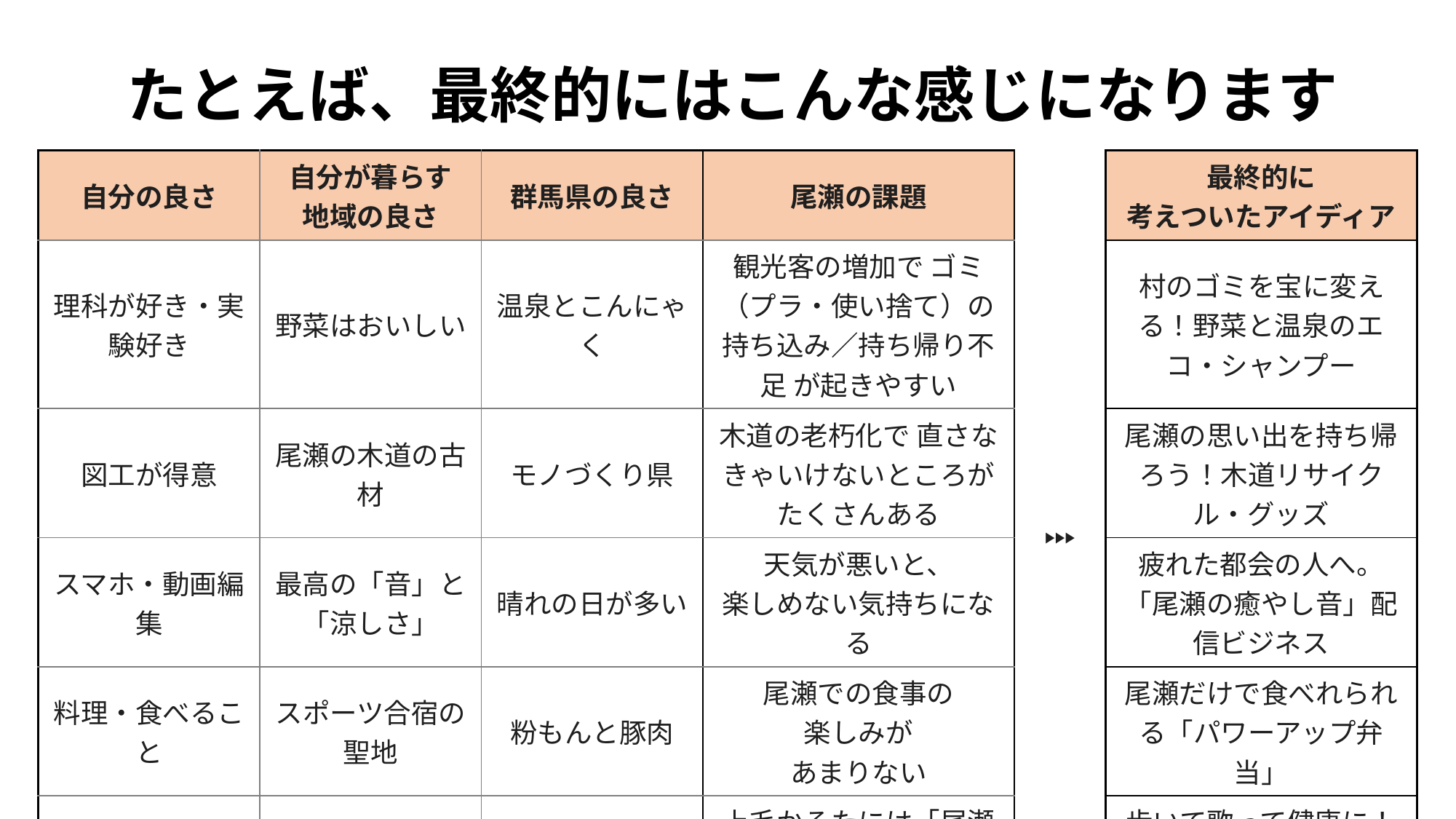

たとえば、最終的にはこんな感じになります
| 自分の良さ | 自分が暮らす 地域の良さ | 群馬県の良さ | 尾瀬の課題 | ▶▶▶ | 最終的に 考えついたアイディア |
| --- | --- | --- | --- | --- | --- |
| 理科が好き・実験好き | 野菜はおいしい | 温泉とこんにゃく | 観光客の増加で ゴミ（プラ・使い捨て）の持ち込み／持ち帰り不足 が起きやすい |  | 村のゴミを宝に変える！野菜と温泉のエコ・シャンプー |
| 図工が得意 | 尾瀬の木道の古材 | モノづくり県 | 木道の老朽化で 直さなきゃいけないところがたくさんある |  | 尾瀬の思い出を持ち帰ろう！木道リサイクル・グッズ |
| スマホ・動画編集 | 最高の「音」と「涼しさ」 | 晴れの日が多い | 天気が悪いと、 楽しめない気持ちになる |  | 疲れた都会の人へ。「尾瀬の癒やし音」配信ビジネス |
| 料理・食べること | スポーツ合宿の 聖地 | 粉もんと豚肉 | 尾瀬での食事の 楽しみが あまりない |  | 尾瀬だけで食べれられる「パワーアップ弁当」 |
| 歌が好き・声が大きい | 人が温かい | 上毛かるた | 上毛かるたには「尾瀬の自然景観」だけが取り扱われている |  | 歩いて歌って健康に！「片品オリジナルかるた」ツアー |